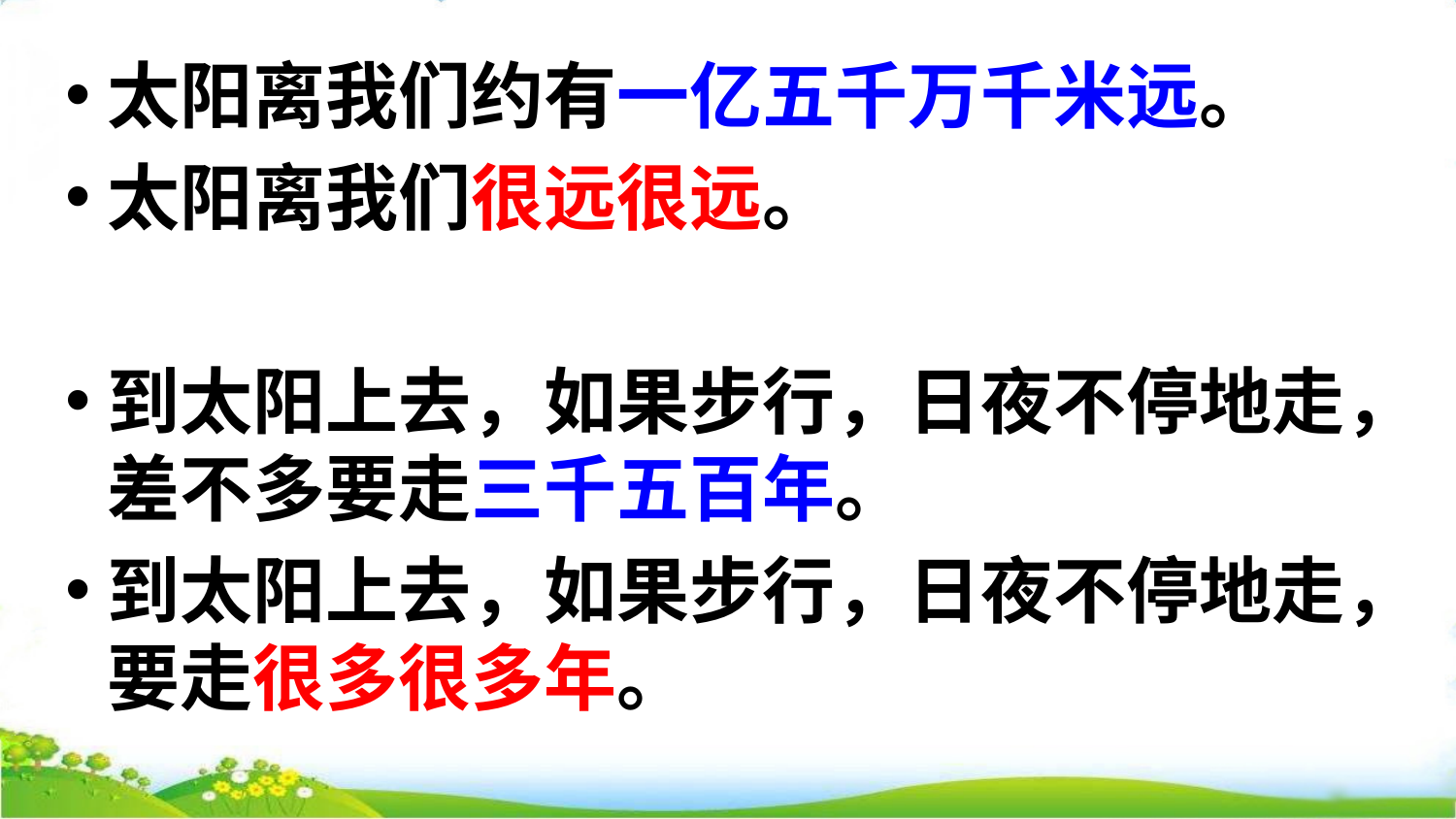

太阳离我们约有一亿五千万千米远。
太阳离我们很远很远。

到太阳上去，如果步行，日夜不停地走，差不多要走三千五百年。
到太阳上去，如果步行，日夜不停地走，要走很多很多年。